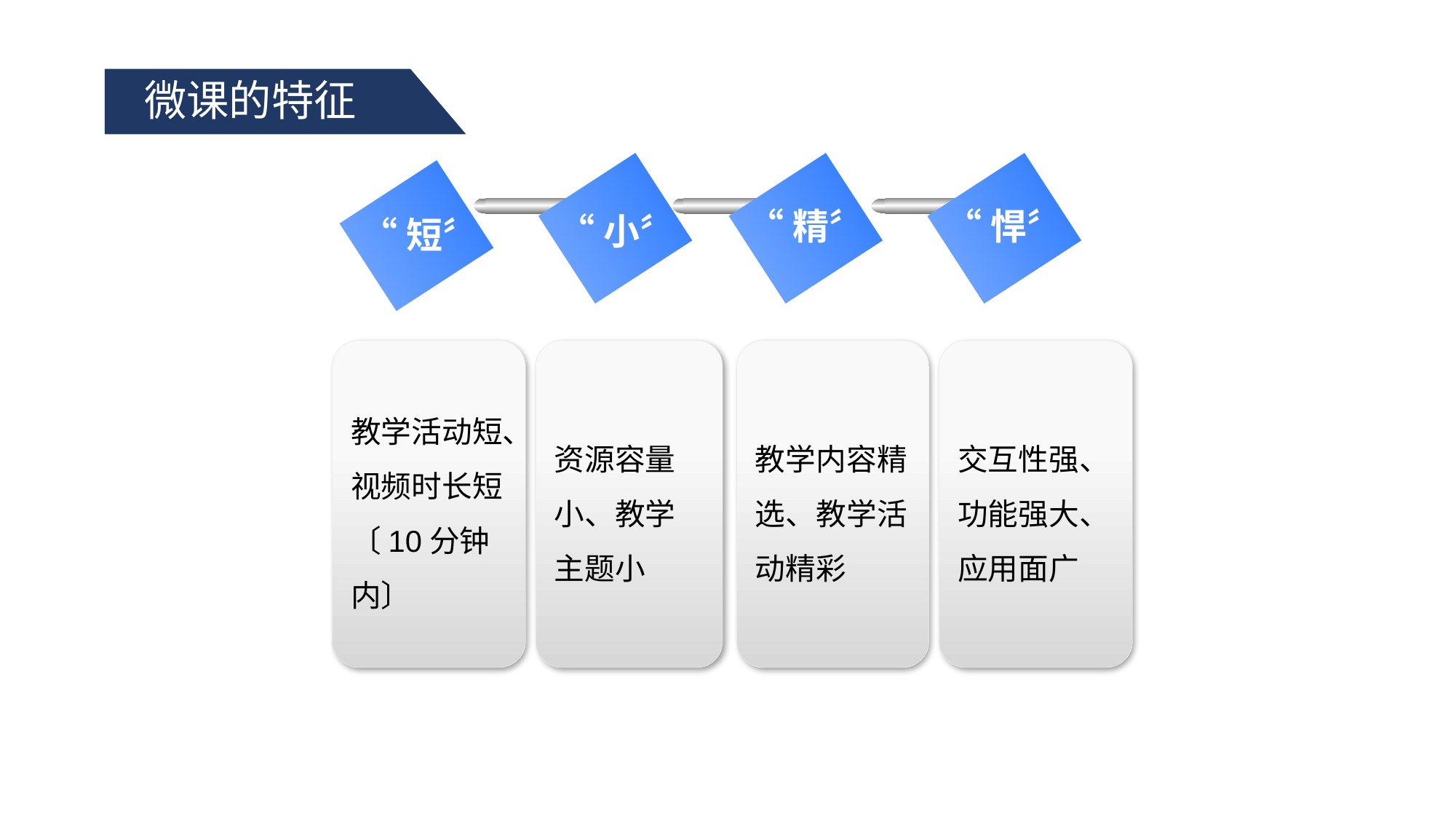

微课的特征

“精〞
“悍〞

“小〞

“短〞
教学活动短、视频时长短〔10分钟内〕
资源容量小、教学主题小
教学内容精选、教学活动精彩
交互性强、功能强大、应用面广